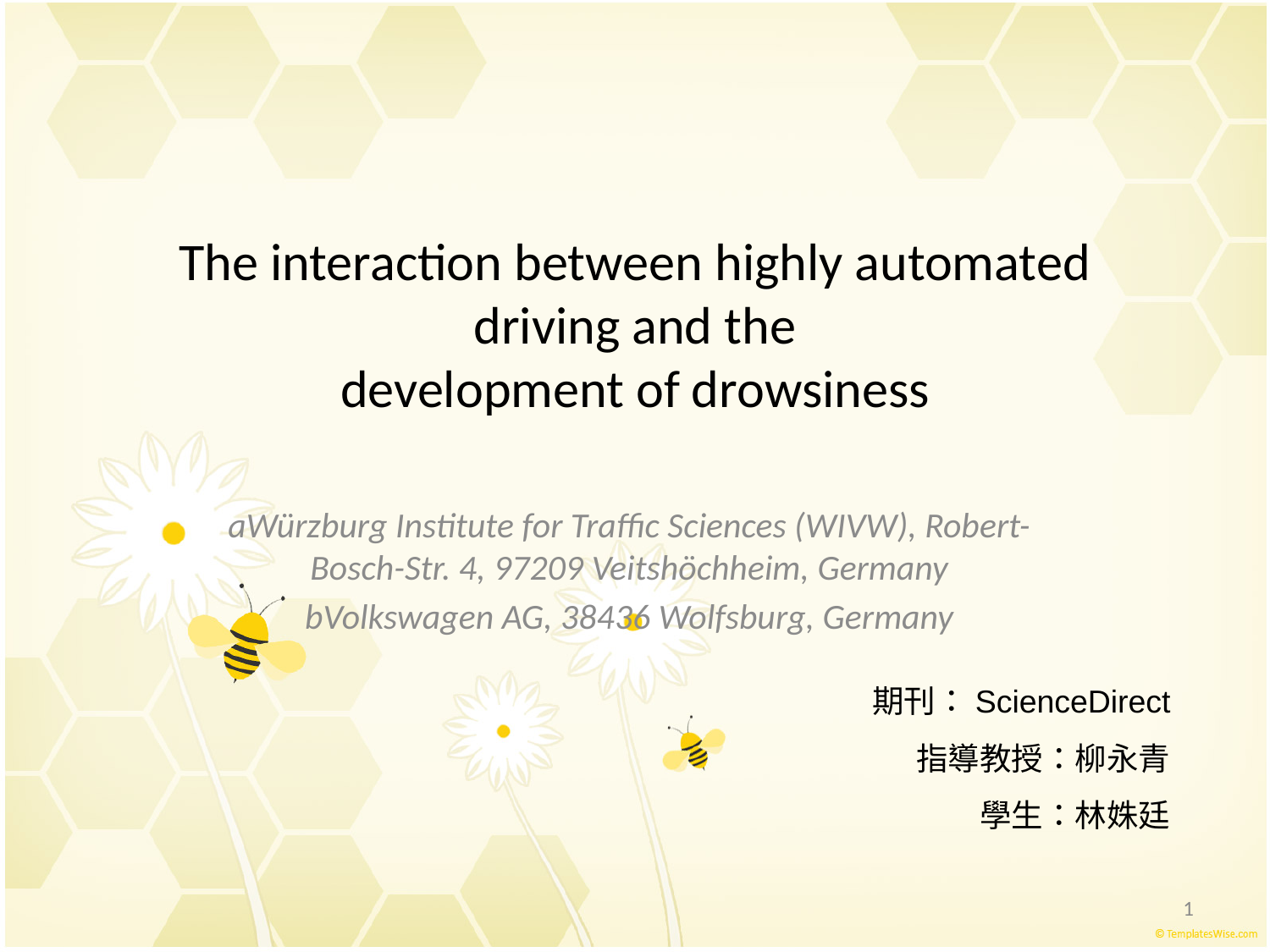

# The interaction between highly automated driving and the development of drowsiness
aWürzburg Institute for Traffic Sciences (WIVW), Robert-Bosch-Str. 4, 97209 Veitshöchheim, Germany
bVolkswagen AG, 38436 Wolfsburg, Germany
期刊：ScienceDirect
指導教授：柳永青
學生：林姝廷

1